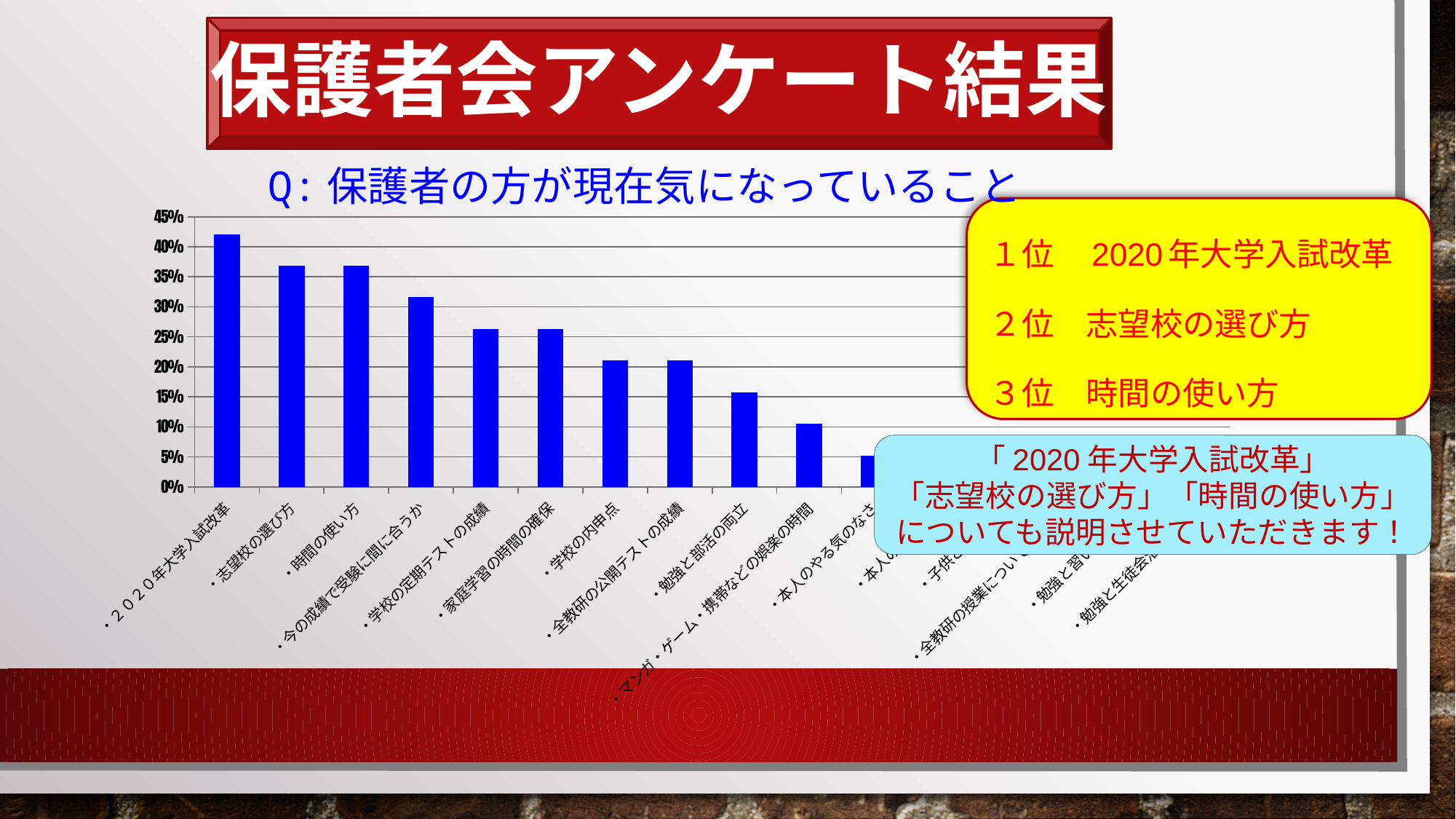

保護者会アンケート結果
Q:保護者の方が現在気になっていること

### Chart

| Category |  |
|---|---|
| ・２０２０年大学入試改革 | 0.42105263157894735 |
| ・志望校の選び方 | 0.3684210526315789 |
| ・時間の使い方 | 0.3684210526315789 |
| ・今の成績で受験に間に合うか | 0.3157894736842105 |
| ・学校の定期テストの成績 | 0.2631578947368421 |
| ・家庭学習の時間の確保 | 0.2631578947368421 |
| ・学校の内申点 | 0.21052631578947367 |
| ・全教研の公開テストの成績 | 0.21052631578947367 |
| ・勉強と部活の両立 | 0.15789473684210525 |
| ・マンガ・ゲーム・携帯などの娯楽の時間 | 0.10526315789473684 |
| ・本人のやる気のなさ | 0.05263157894736842 |
| ・本人の友人関係 | 0.05263157894736842 |
| ・子供との接し方 | 0.05263157894736842 |
| ・全教研の授業についていけるか | 0.05263157894736842 |
| ・勉強と習い事の両立 | 0.0 |
| ・勉強と生徒会活動の両立 | 0.0 |
１位　2020年大学入試改革

２位　志望校の選び方

３位　時間の使い方

「2020年大学入試改革」
「志望校の選び方」「時間の使い方」についても説明させていただきます！